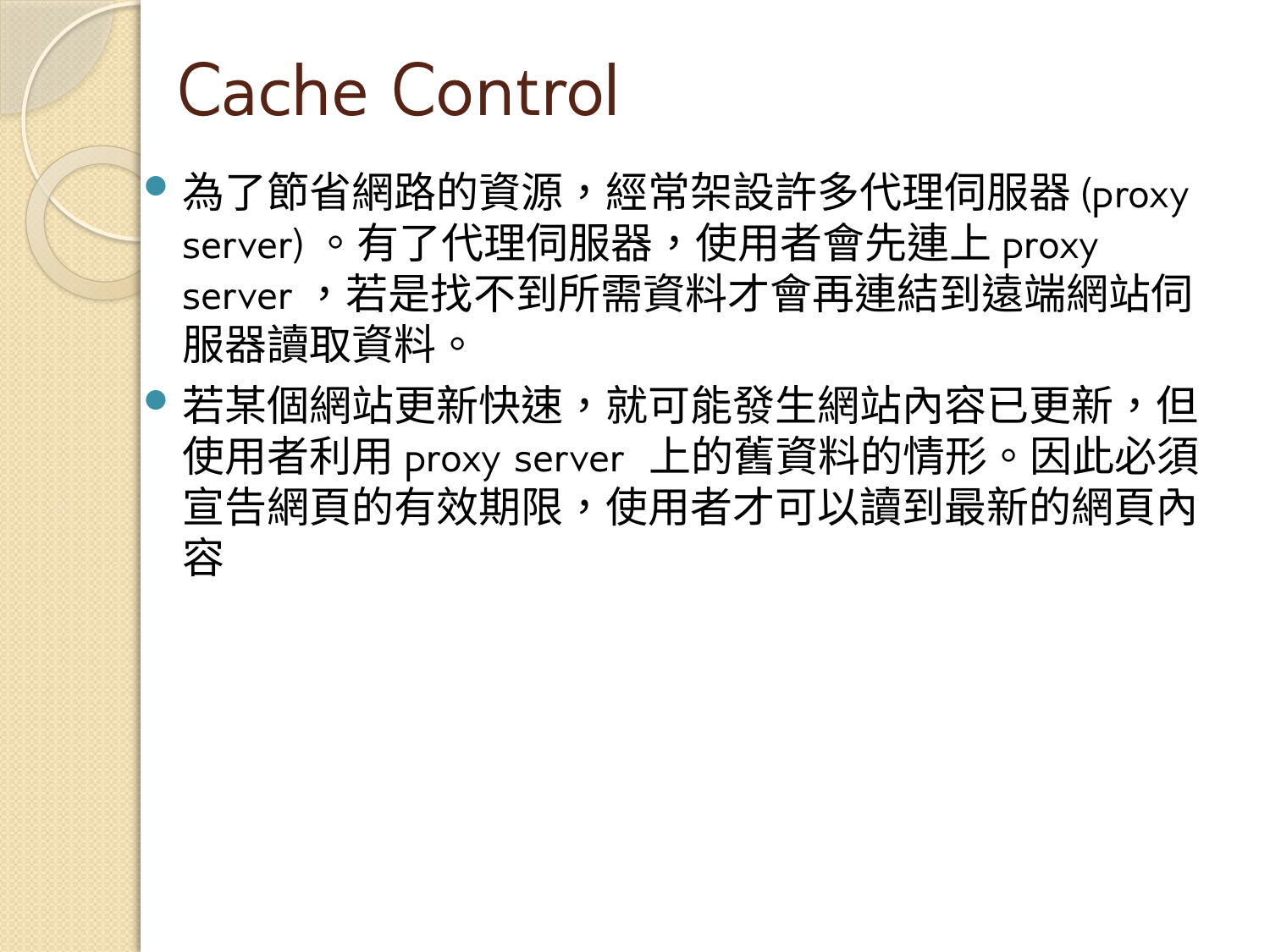

Cache Control
為了節省網路的資源，經常架設許多代理伺服器(proxy server)。有了代理伺服器，使用者會先連上proxy server，若是找不到所需資料才會再連結到遠端網站伺服器讀取資料。
若某個網站更新快速，就可能發生網站內容已更新，但使用者利用proxy server 上的舊資料的情形。因此必須宣告網頁的有效期限，使用者才可以讀到最新的網頁內容